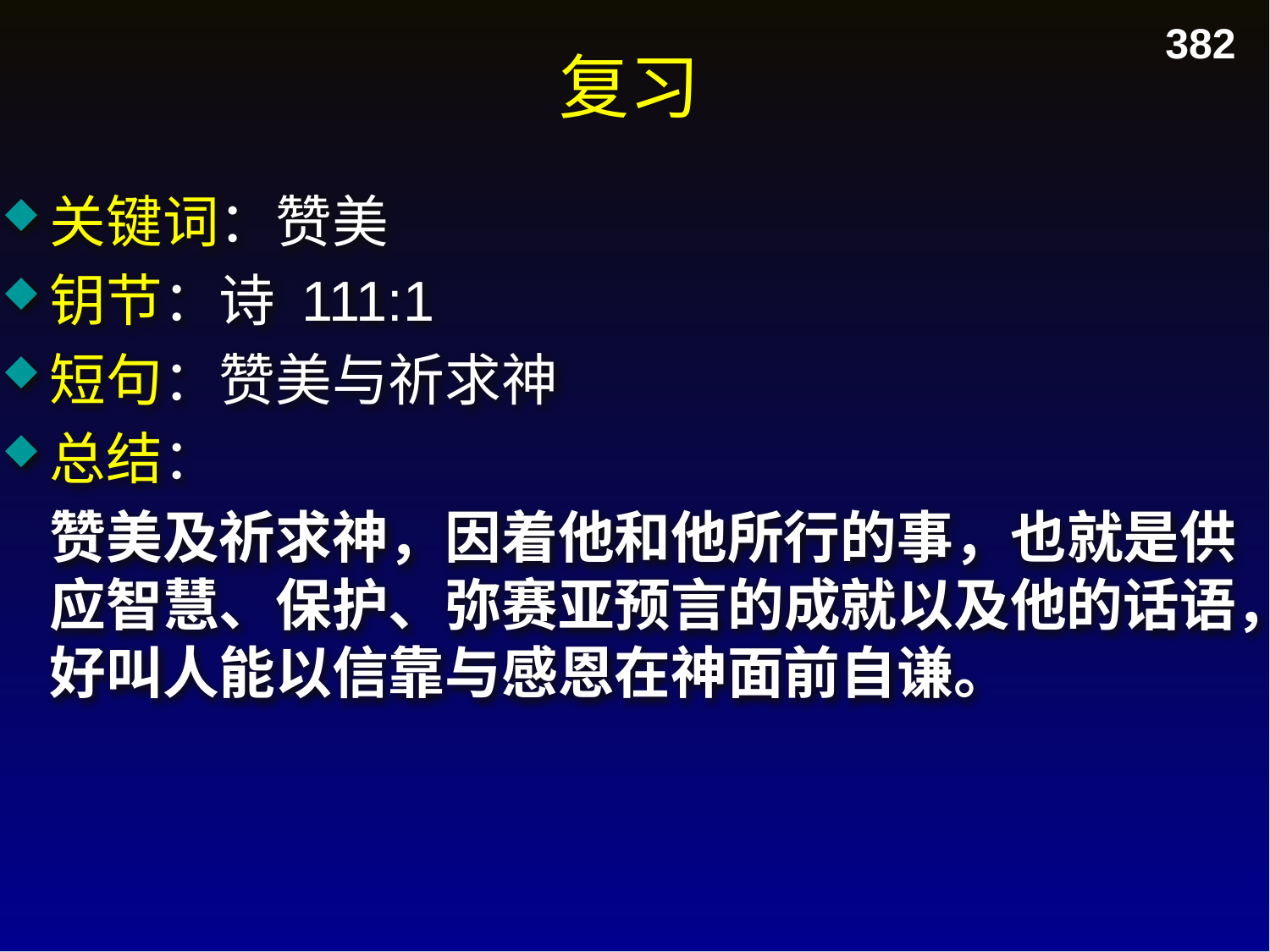

382
复习
关键词：赞美
钥节：诗 111:1
短句：赞美与祈求神
总结：
	赞美及祈求神，因着他和他所行的事，也就是供应智慧、保护、弥赛亚预言的成就以及他的话语，好叫人能以信靠与感恩在神面前自谦。